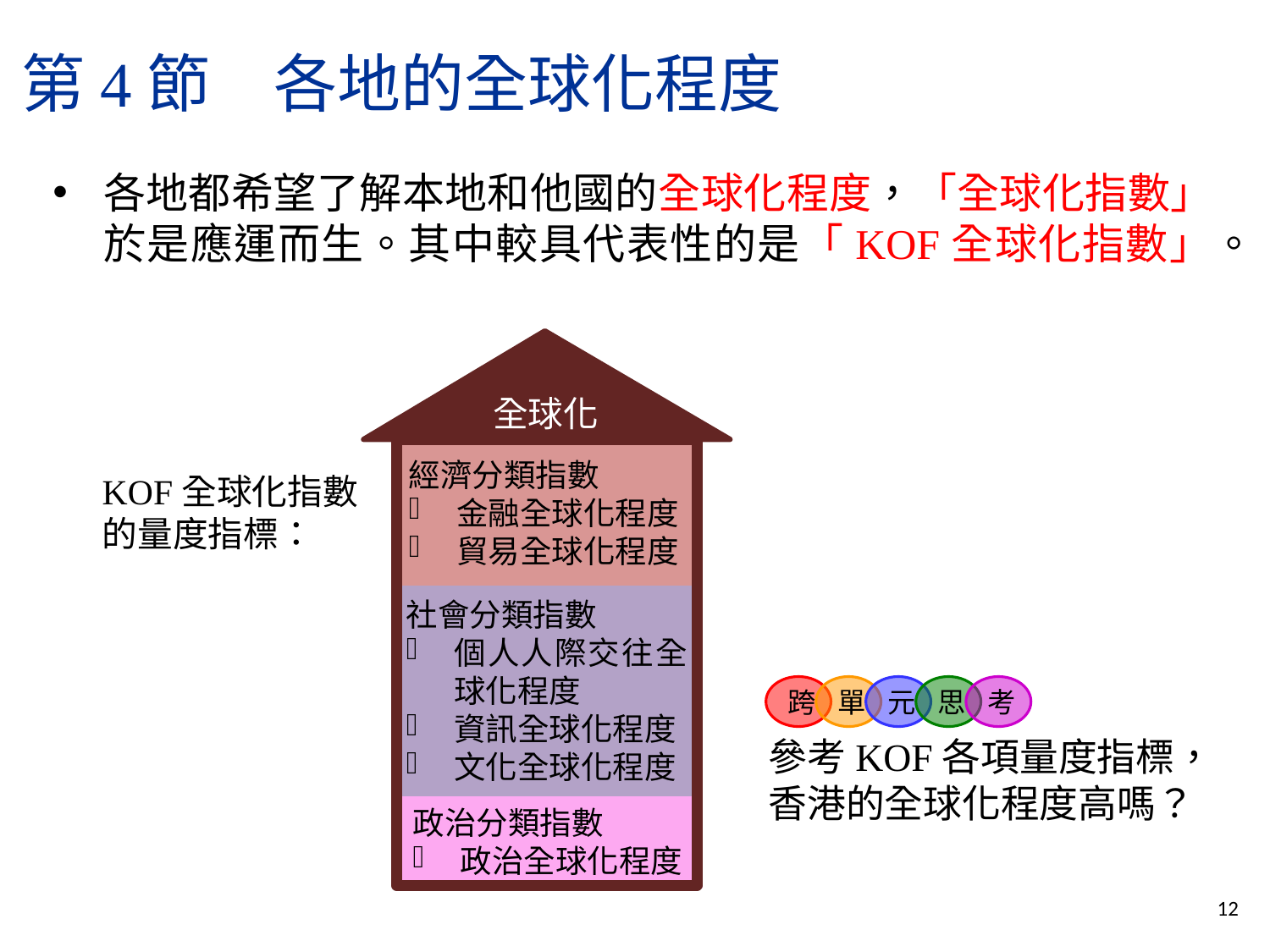

第4節　各地的全球化程度
各地都希望了解本地和他國的全球化程度，「全球化指數」於是應運而生。其中較具代表性的是「KOF全球化指數」。
全球化

經濟分類指數
金融全球化程度
貿易全球化程度
KOF全球化指數
的量度指標：
社會分類指數
個人人際交往全球化程度
資訊全球化程度
文化全球化程度
政治分類指數
政治全球化程度
跨
單
元
思
考
參考KOF各項量度指標，香港的全球化程度高嗎？
12